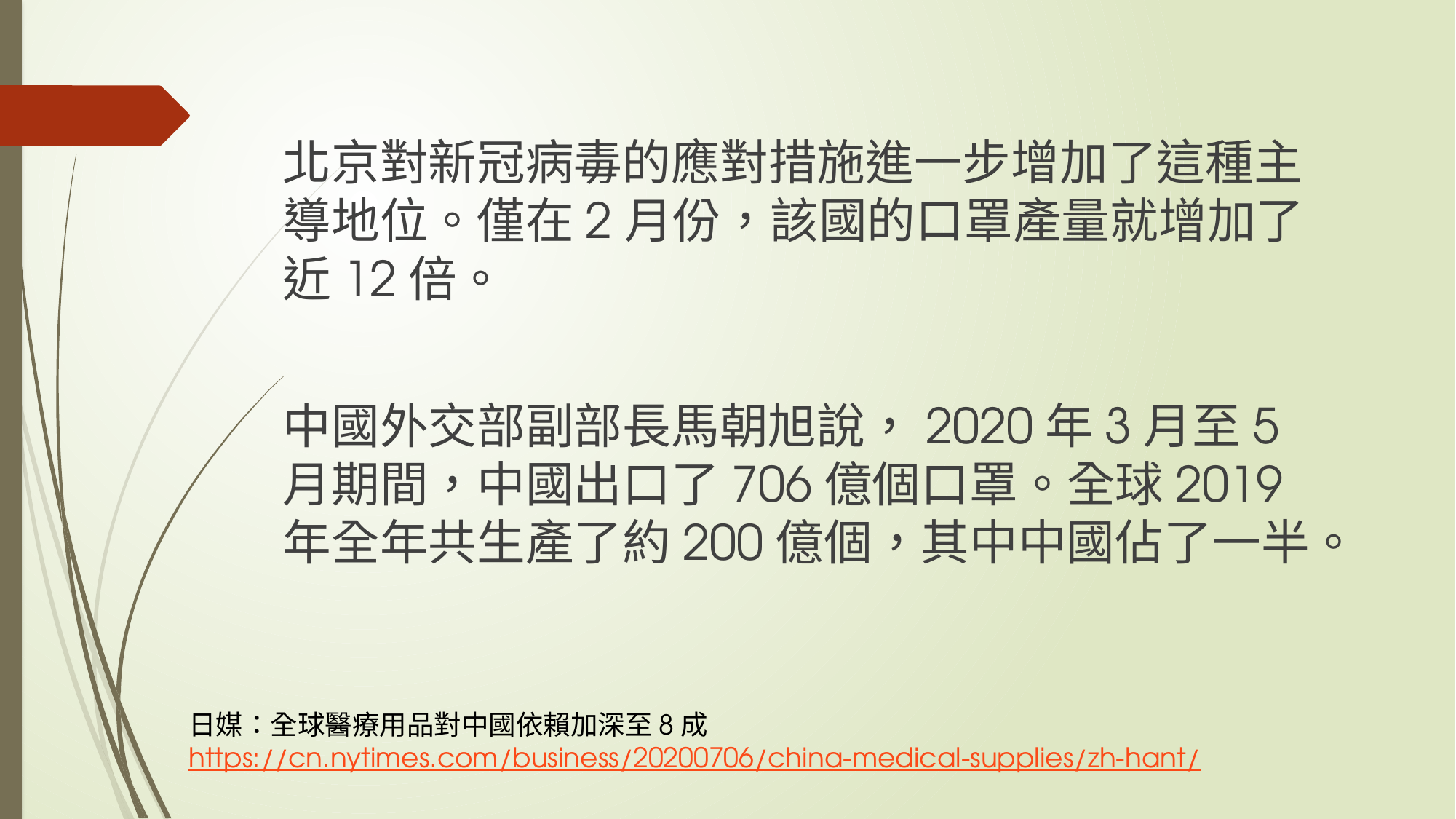

北京對新冠病毒的應對措施進一步增加了這種主導地位。僅在2月份，該國的口罩產量就增加了近12倍。

中國外交部副部長馬朝旭說，2020年3月至5月期間，中國出口了706億個口罩。全球2019年全年共生產了約200億個，其中中國佔了一半。
日媒：全球醫療用品對中國依賴加深至8成
https://cn.nytimes.com/business/20200706/china-medical-supplies/zh-hant/